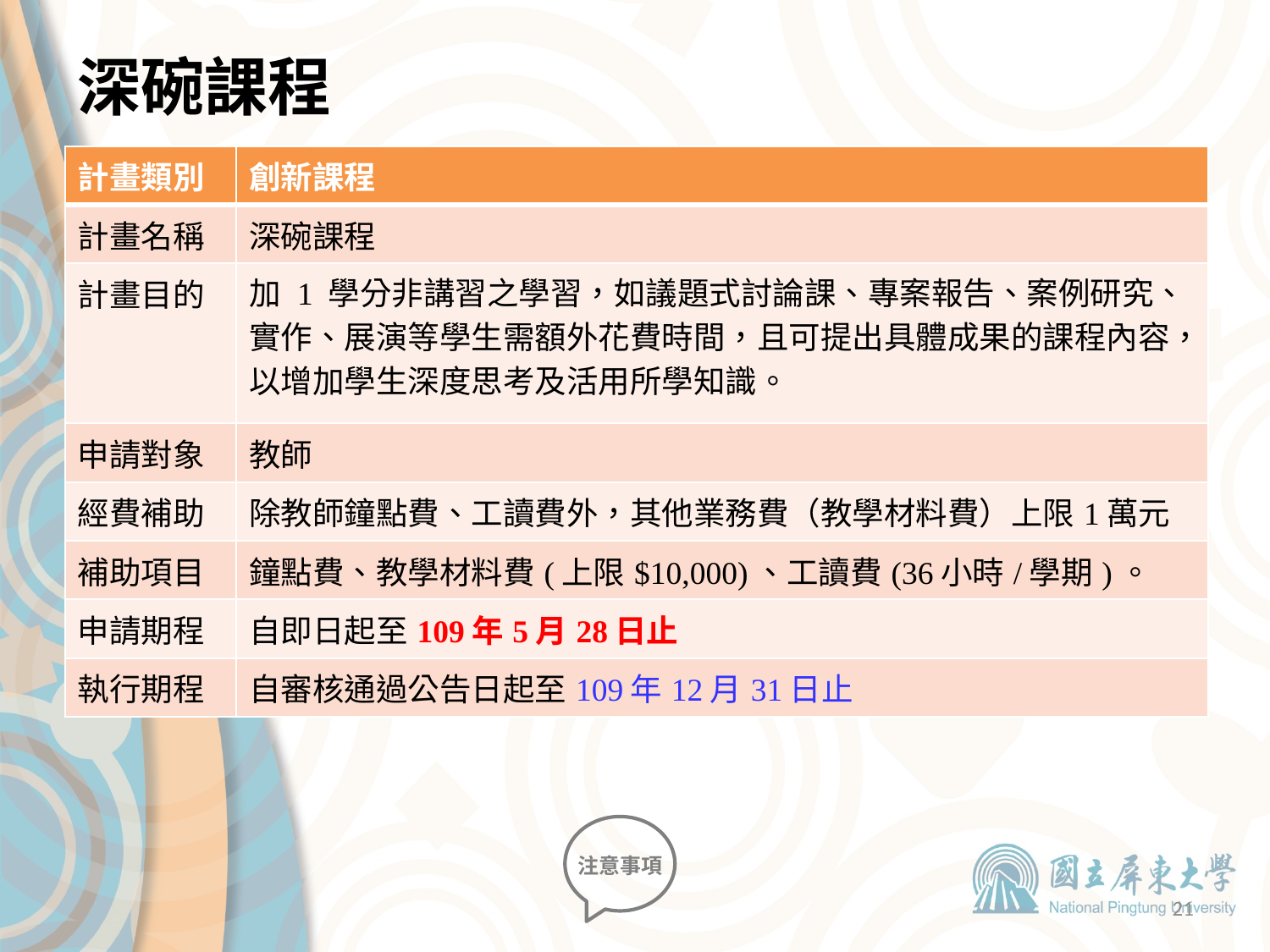

# 深碗課程
| 計畫類別 | 創新課程 |
| --- | --- |
| 計畫名稱 | 深碗課程 |
| 計畫目的 | 加 1 學分非講習之學習，如議題式討論課、專案報告、案例研究、實作、展演等學生需額外花費時間，且可提出具體成果的課程內容，以增加學生深度思考及活用所學知識。 |
| 申請對象 | 教師 |
| 經費補助 | 除教師鐘點費、工讀費外，其他業務費（教學材料費）上限1萬元 |
| 補助項目 | 鐘點費、教學材料費(上限$10,000)、工讀費(36小時/學期)。 |
| 申請期程 | 自即日起至109年5月28日止 |
| 執行期程 | 自審核通過公告日起至109年12月31日止 |

注意事項
21